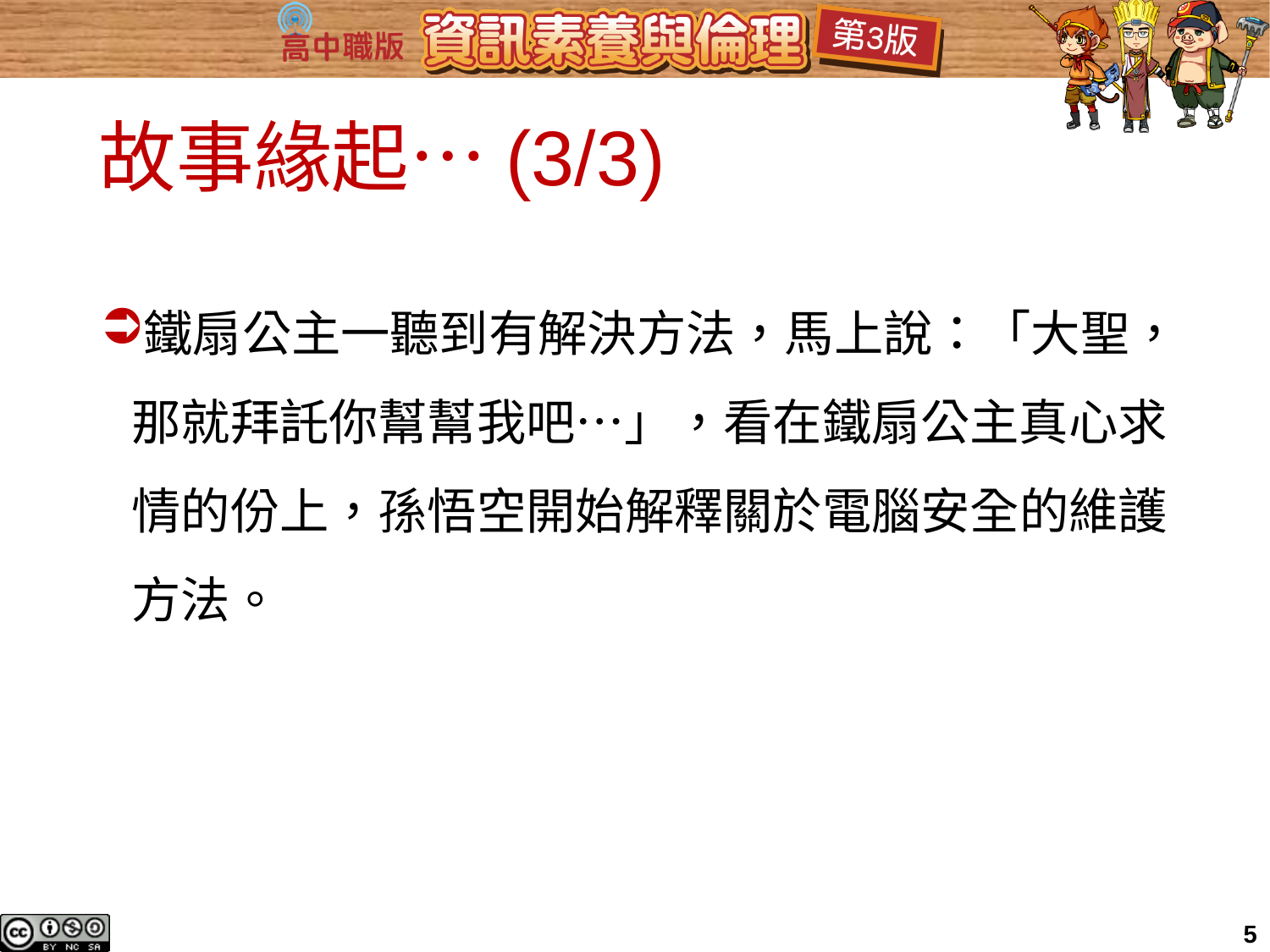

# 故事緣起…(3/3)
鐵扇公主一聽到有解決方法，馬上說：「大聖，那就拜託你幫幫我吧…」，看在鐵扇公主真心求情的份上，孫悟空開始解釋關於電腦安全的維護方法。

5